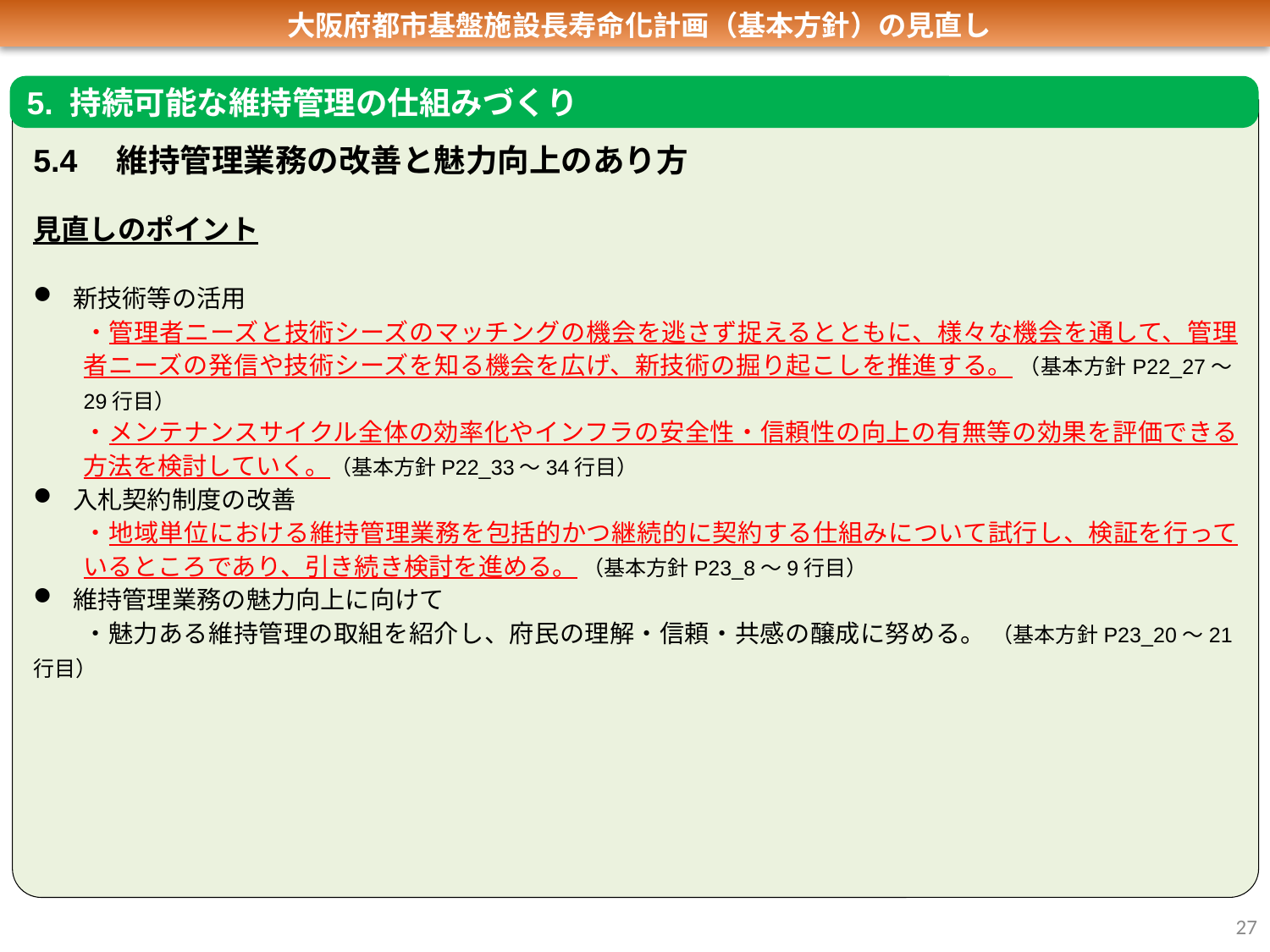

大阪府都市基盤施設長寿命化計画（基本方針）の見直し
5. 持続可能な維持管理の仕組みづくり

5.4　維持管理業務の改善と魅力向上のあり方

見直しのポイント

新技術等の活用
　　・管理者ニーズと技術シーズのマッチングの機会を逃さず捉えるとともに、様々な機会を通して、管理者ニーズの発信や技術シーズを知る機会を広げ、新技術の掘り起こしを推進する。 （基本方針P22_27～29行目）
　　・メンテナンスサイクル全体の効率化やインフラの安全性・信頼性の向上の有無等の効果を評価できる方法を検討していく。（基本方針P22_33～34行目）
入札契約制度の改善
　　・地域単位における維持管理業務を包括的かつ継続的に契約する仕組みについて試行し、検証を行っているところであり、引き続き検討を進める。 （基本方針P23_8～9行目）
維持管理業務の魅力向上に向けて
　　・魅力ある維持管理の取組を紹介し、府民の理解・信頼・共感の醸成に努める。 （基本方針P23_20～21行目）

27